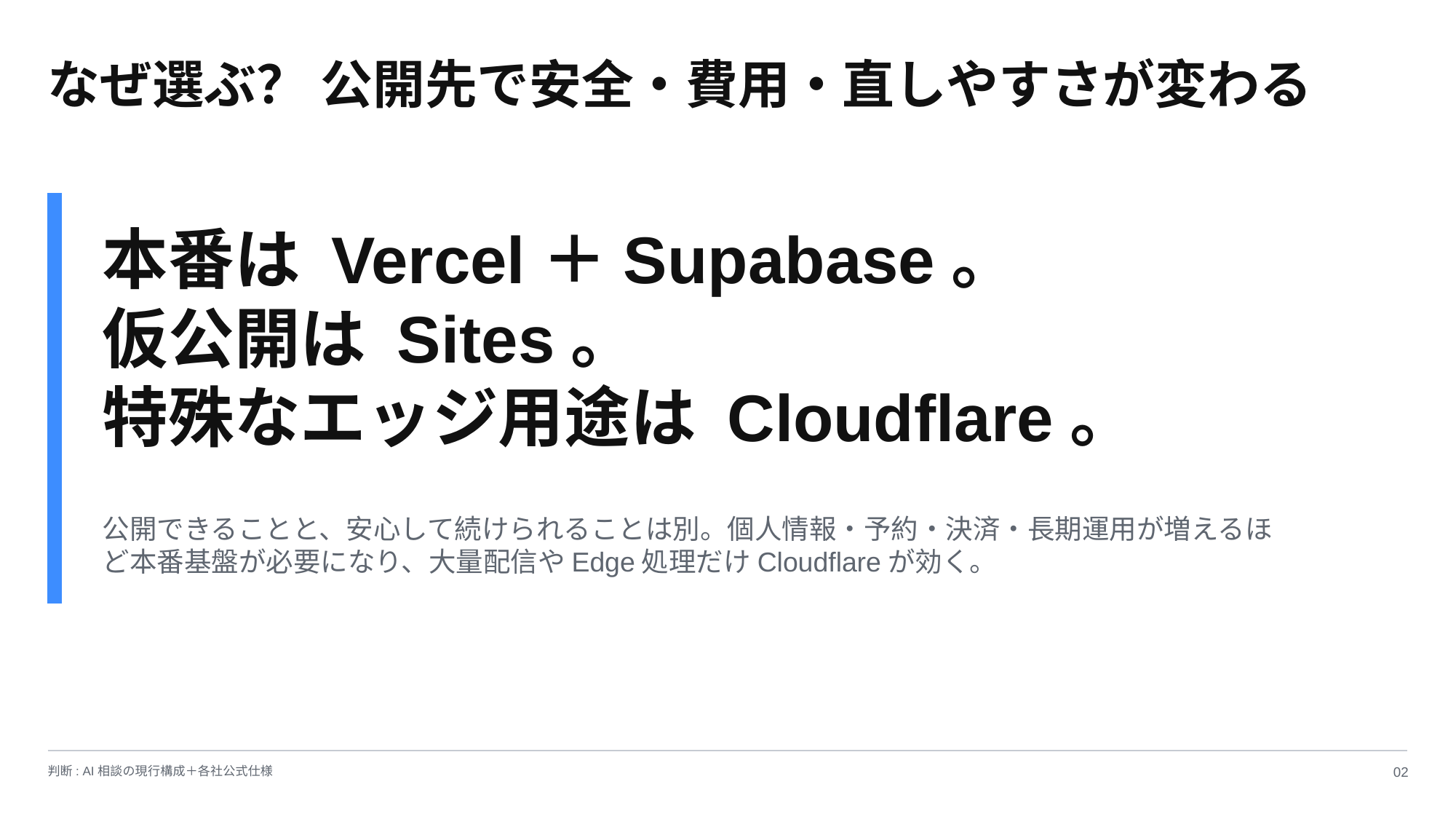

なぜ選ぶ？ 公開先で安全・費用・直しやすさが変わる
本番は Vercel＋Supabase。
仮公開は Sites。
特殊なエッジ用途は Cloudflare。

公開できることと、安心して続けられることは別。個人情報・予約・決済・長期運用が増えるほど本番基盤が必要になり、大量配信やEdge処理だけCloudflareが効く。
判断: AI相談の現行構成＋各社公式仕様
02